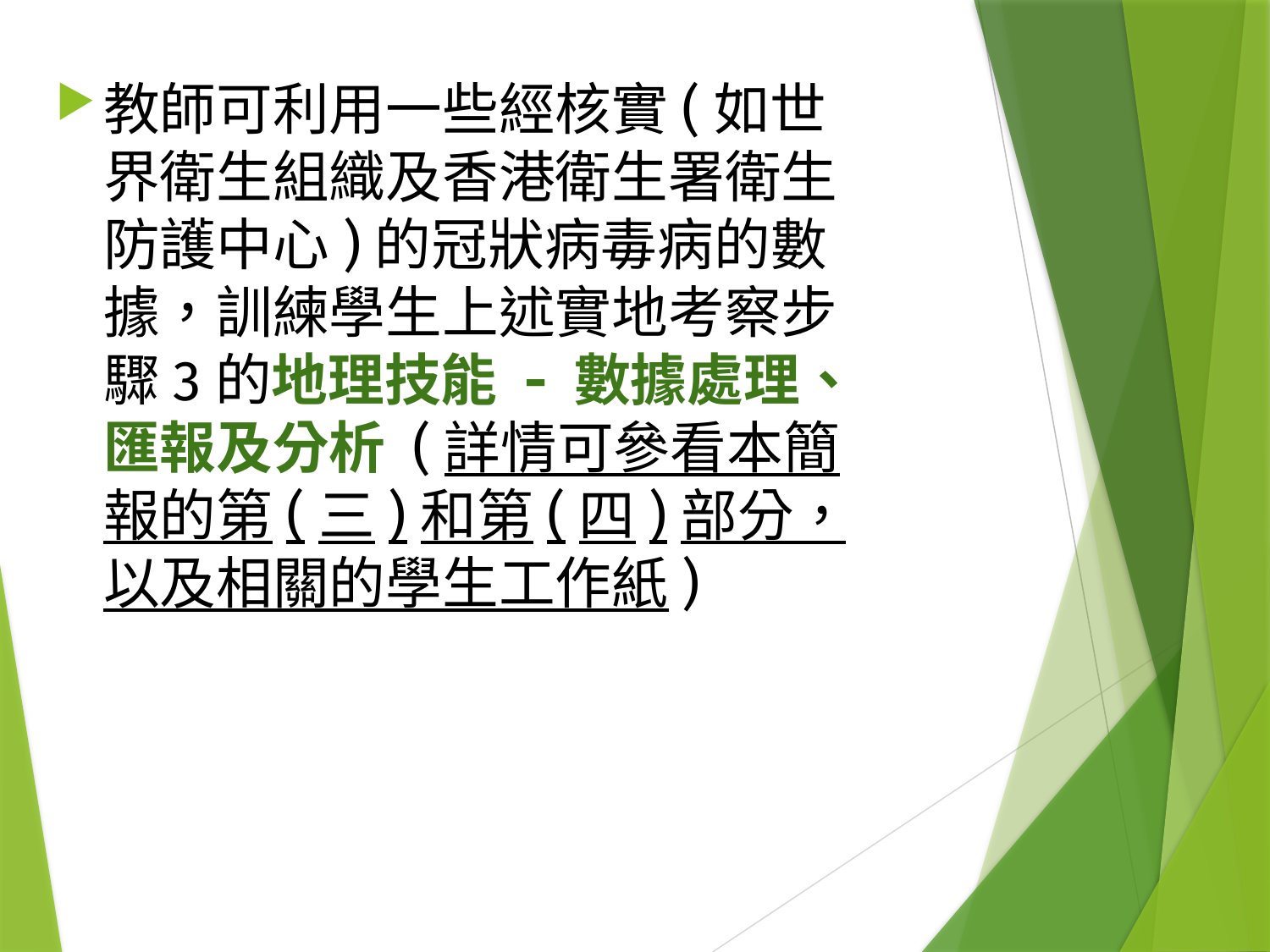

教師可利用一些經核實(如世界衛生組織及香港衛生署衛生防護中心)的冠狀病毒病的數據，訓練學生上述實地考察步驟3的地理技能 - 數據處理、匯報及分析 (詳情可參看本簡報的第(三)和第(四)部分，以及相關的學生工作紙)